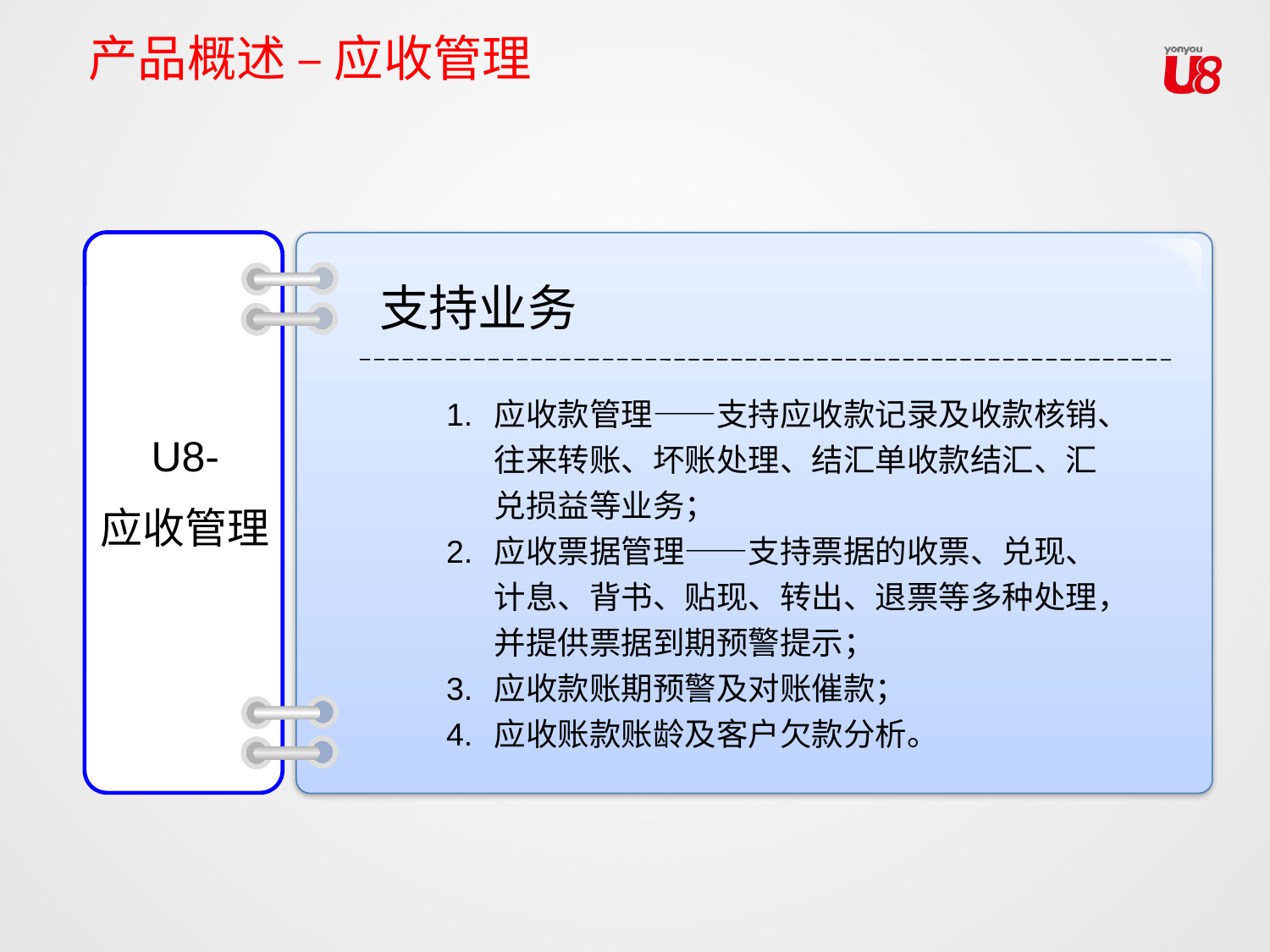

产品概述 – 应收管理

支持业务

应收款管理——支持应收款记录及收款核销、往来转账、坏账处理、结汇单收款结汇、汇兑损益等业务；
应收票据管理——支持票据的收票、兑现、计息、背书、贴现、转出、退票等多种处理，并提供票据到期预警提示；
应收款账期预警及对账催款；
应收账款账龄及客户欠款分析。
U8-
应收管理